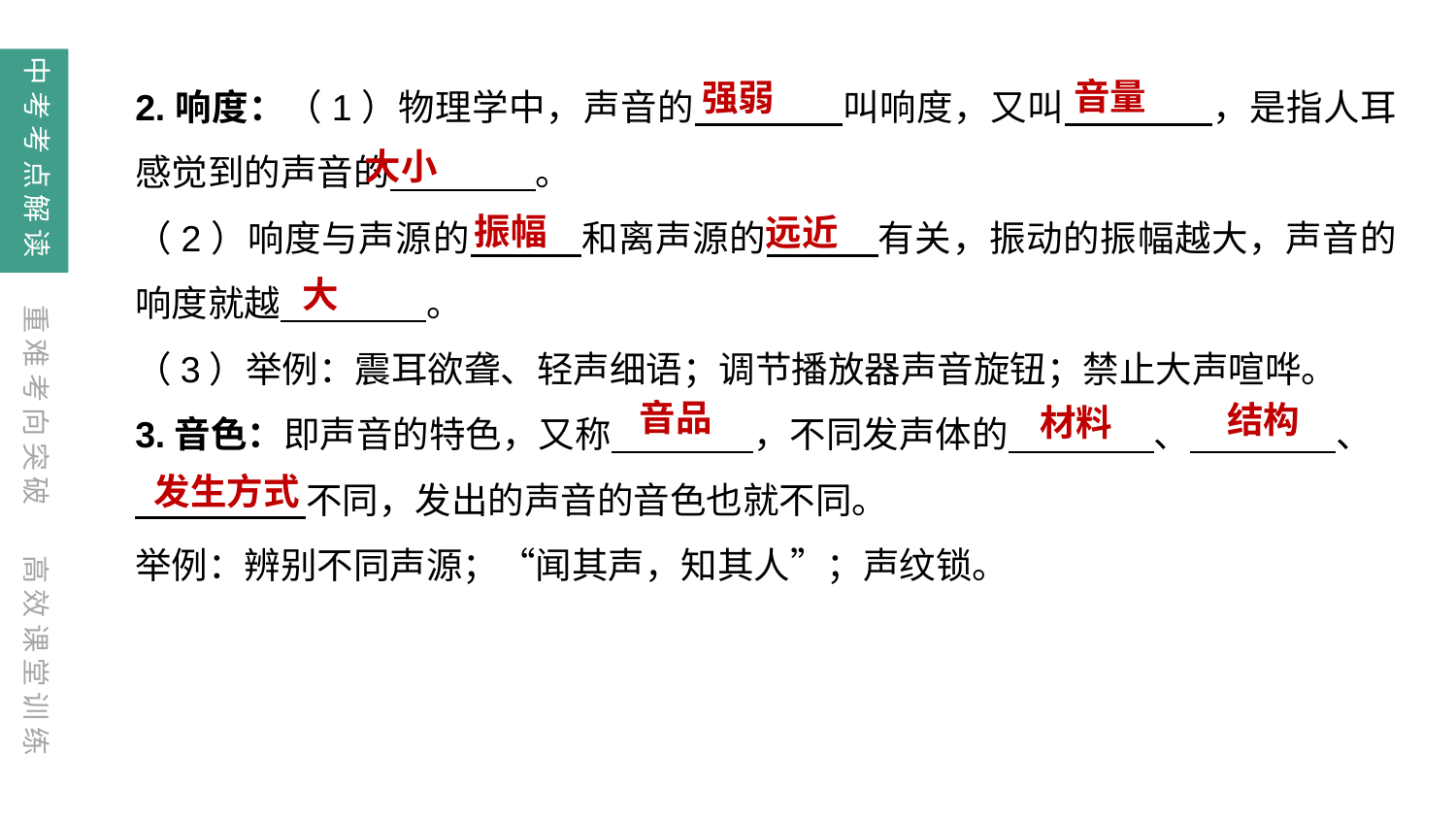

中考考点解读

音量
强弱
2.响度：（1）物理学中，声音的　　　　叫响度，又叫　　　　，是指人耳感觉到的声音的　　　　。
（2）响度与声源的　　　和离声源的　　　有关，振动的振幅越大，声音的响度就越　　　　。
（3）举例：震耳欲聋、轻声细语；调节播放器声音旋钮；禁止大声喧哗。
3.音色：即声音的特色，又称 　　　   ，不同发声体的　　　　、　　　　、
　　　　   不同，发出的声音的音色也就不同。
举例：辨别不同声源；“闻其声，知其人”；声纹锁。
大小
振幅
远近
大
重难考向突破
音品
结构
材料
发生方式
高效课堂训练